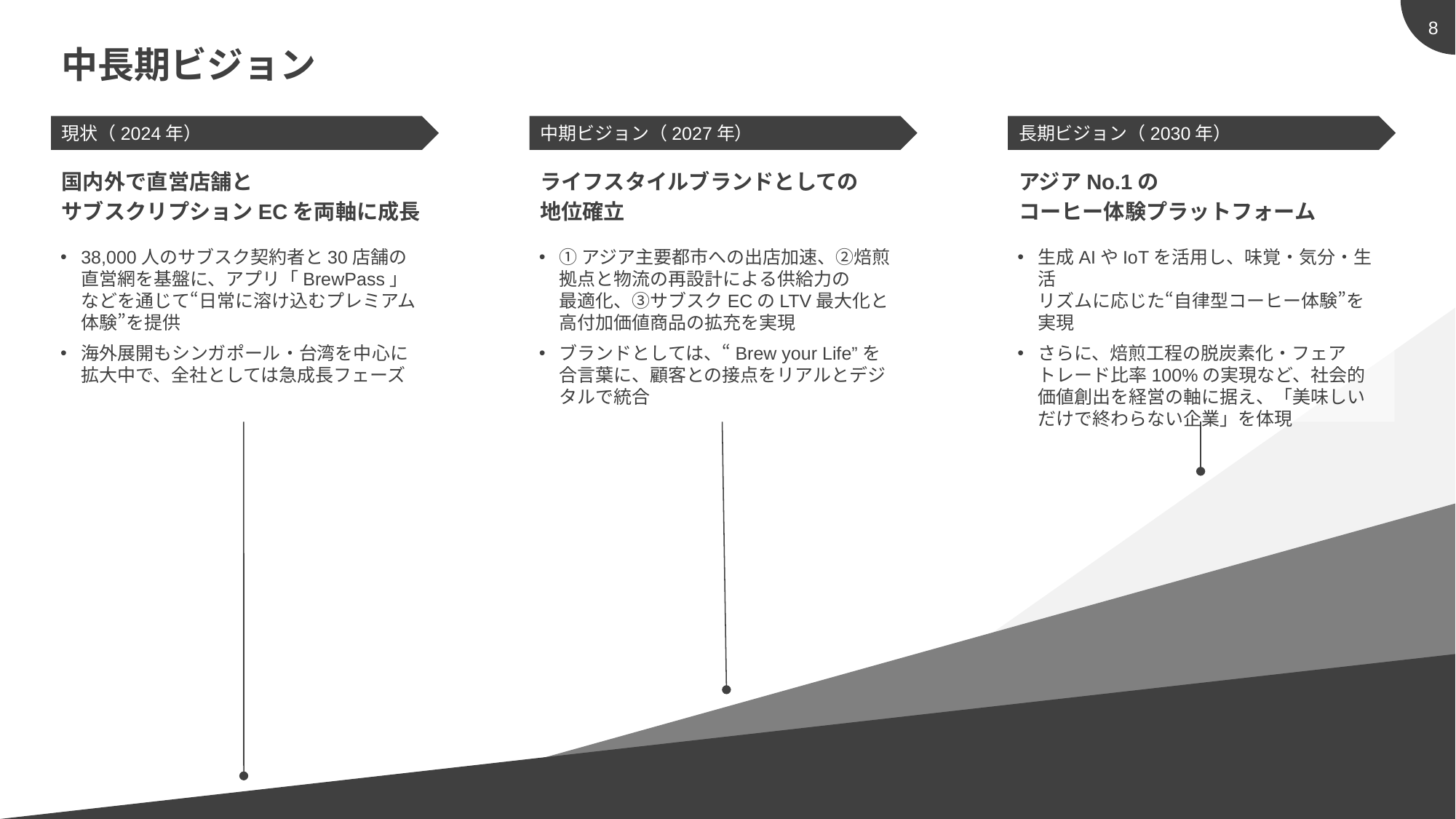

8

中長期ビジョン
現状（2024年）
中期ビジョン（2027年）
長期ビジョン（2030年）
国内外で直営店舗と
サブスクリプションECを両軸に成長
ライフスタイルブランドとしての
地位確立
アジアNo.1の
コーヒー体験プラットフォーム
38,000人のサブスク契約者と30店舗の
直営網を基盤に、アプリ「BrewPass」
などを通じて“日常に溶け込むプレミアム体験”を提供
海外展開もシンガポール・台湾を中心に
拡大中で、全社としては急成長フェーズ
①アジア主要都市への出店加速、②焙煎
拠点と物流の再設計による供給力の
最適化、③サブスクECのLTV最大化と
高付加価値商品の拡充を実現
ブランドとしては、“Brew your Life”を
合言葉に、顧客との接点をリアルとデジ
タルで統合
生成AIやIoTを活用し、味覚・気分・生活
リズムに応じた“自律型コーヒー体験”を
実現
さらに、焙煎工程の脱炭素化・フェア
トレード比率100%の実現など、社会的
価値創出を経営の軸に据え、「美味しい
だけで終わらない企業」を体現